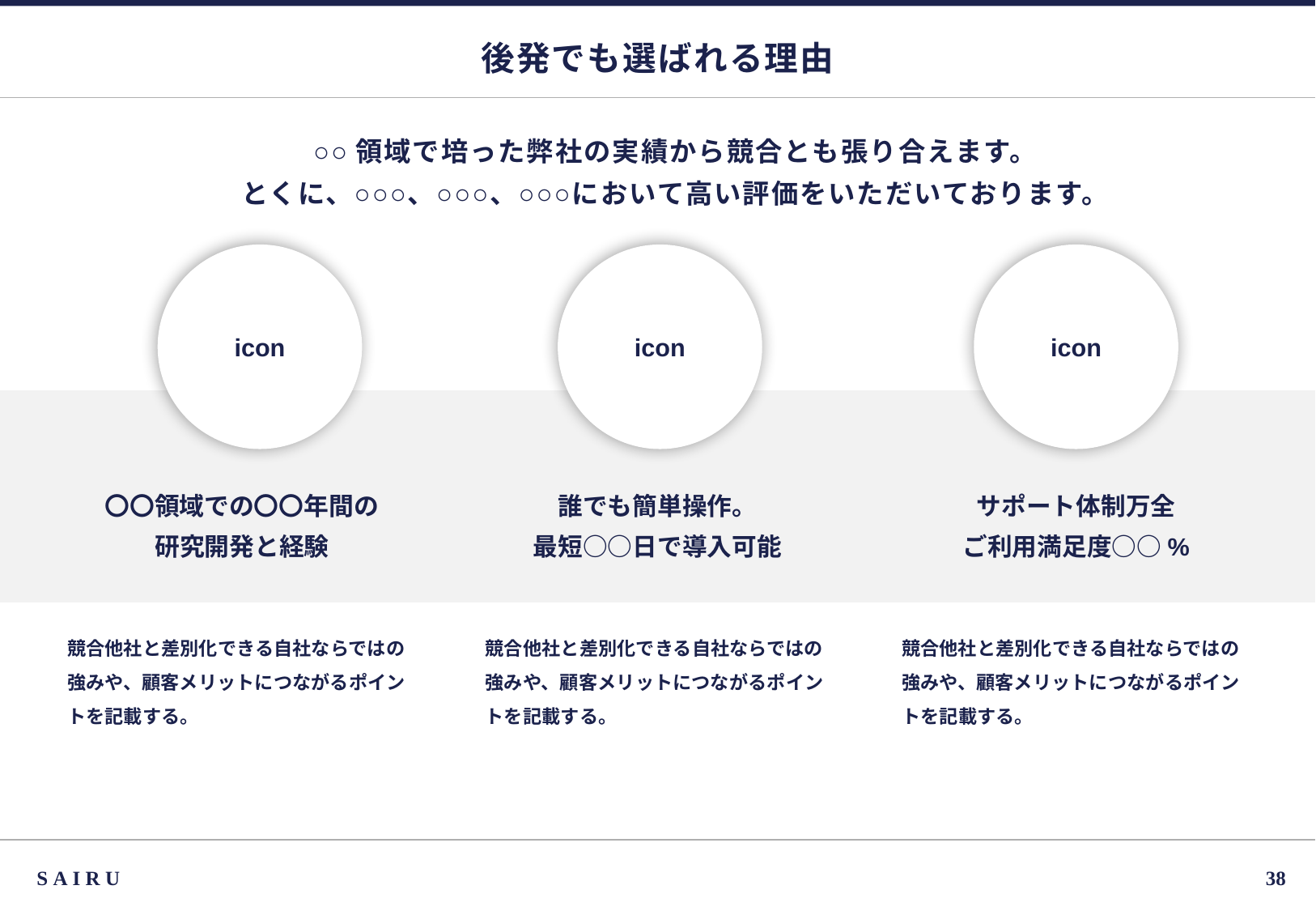

# 後発でも選ばれる理由
○○領域で培った弊社の実績から競合とも張り合えます。
とくに、○○○、○○○、○○○において高い評価をいただいております。
icon
icon
icon

〇〇領域での〇〇年間の
研究開発と経験
誰でも簡単操作。
最短○○日で導入可能
サポート体制万全
ご利用満足度○○%
競合他社と差別化できる自社ならではの強みや、顧客メリットにつながるポイントを記載する。
競合他社と差別化できる自社ならではの強みや、顧客メリットにつながるポイントを記載する。
競合他社と差別化できる自社ならではの強みや、顧客メリットにつながるポイントを記載する。
SAIRU
38